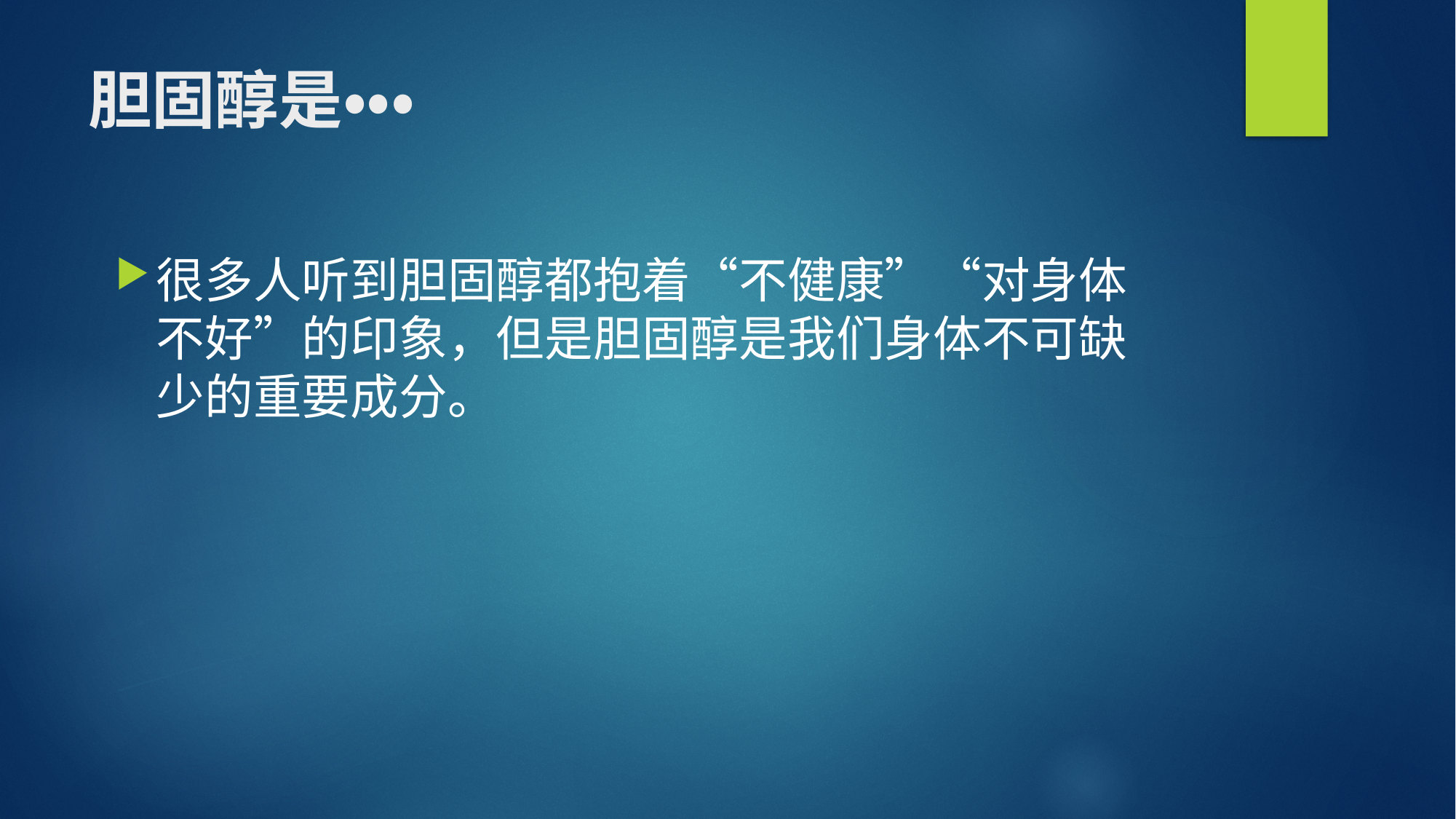

# 胆固醇是・・・
很多人听到胆固醇都抱着“不健康”“对身体不好”的印象，但是胆固醇是我们身体不可缺少的重要成分。